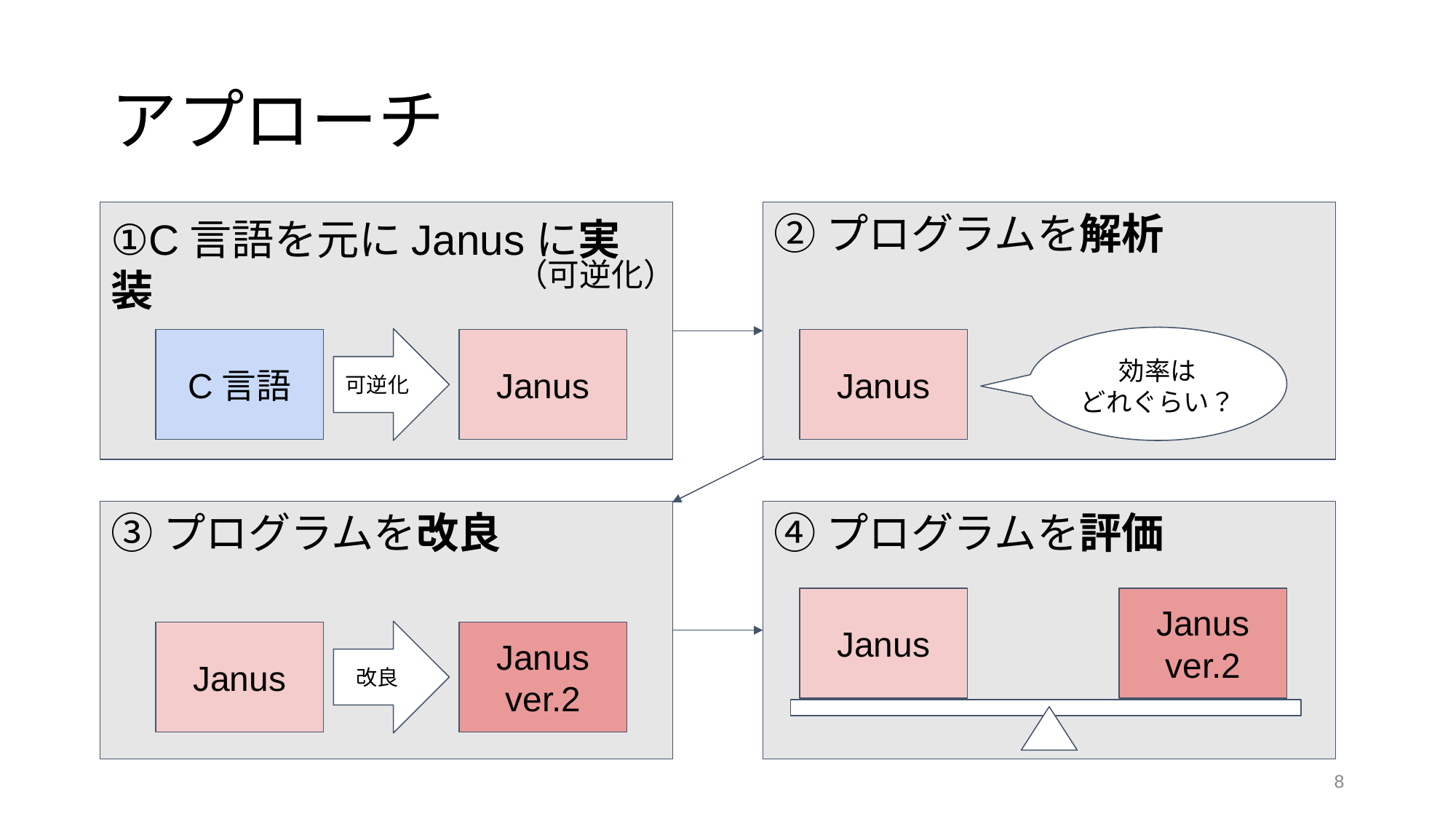

# アプローチ
①C言語を元にJanusに実装
②プログラムを解析
（可逆化）
効率は
どれぐらい？
可逆化
C言語
Janus
Janus
③プログラムを改良
④プログラムを評価
Janus
Janus ver.2
改良
Janus
Janus ver.2

8